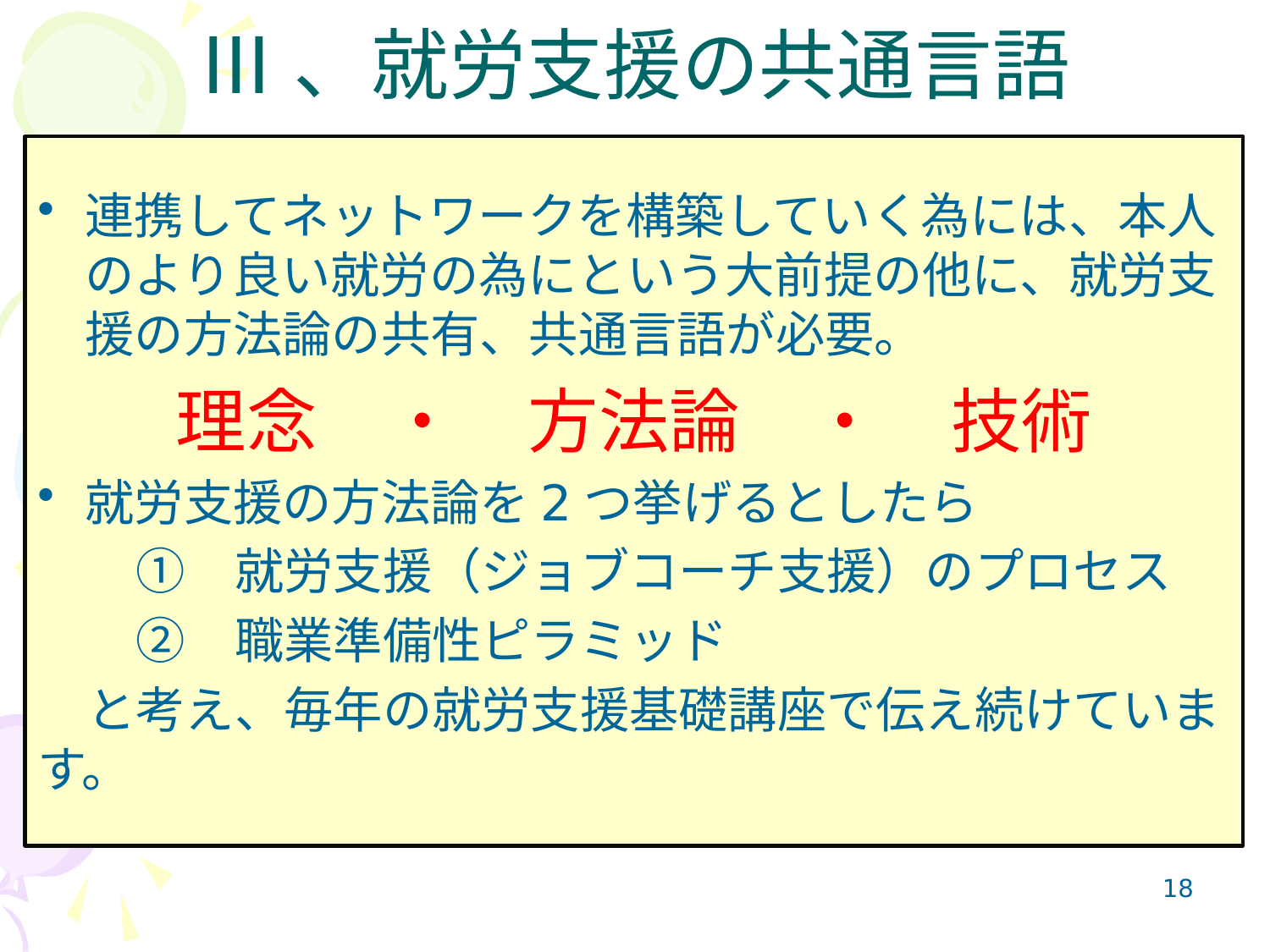

# Ⅲ、就労支援の共通言語
連携してネットワークを構築していく為には、本人のより良い就労の為にという大前提の他に、就労支援の方法論の共有、共通言語が必要。
理念　・　方法論　・　技術
就労支援の方法論を2つ挙げるとしたら
　　①　就労支援（ジョブコーチ支援）のプロセス
　　②　職業準備性ピラミッド
　と考え、毎年の就労支援基礎講座で伝え続けています。
18